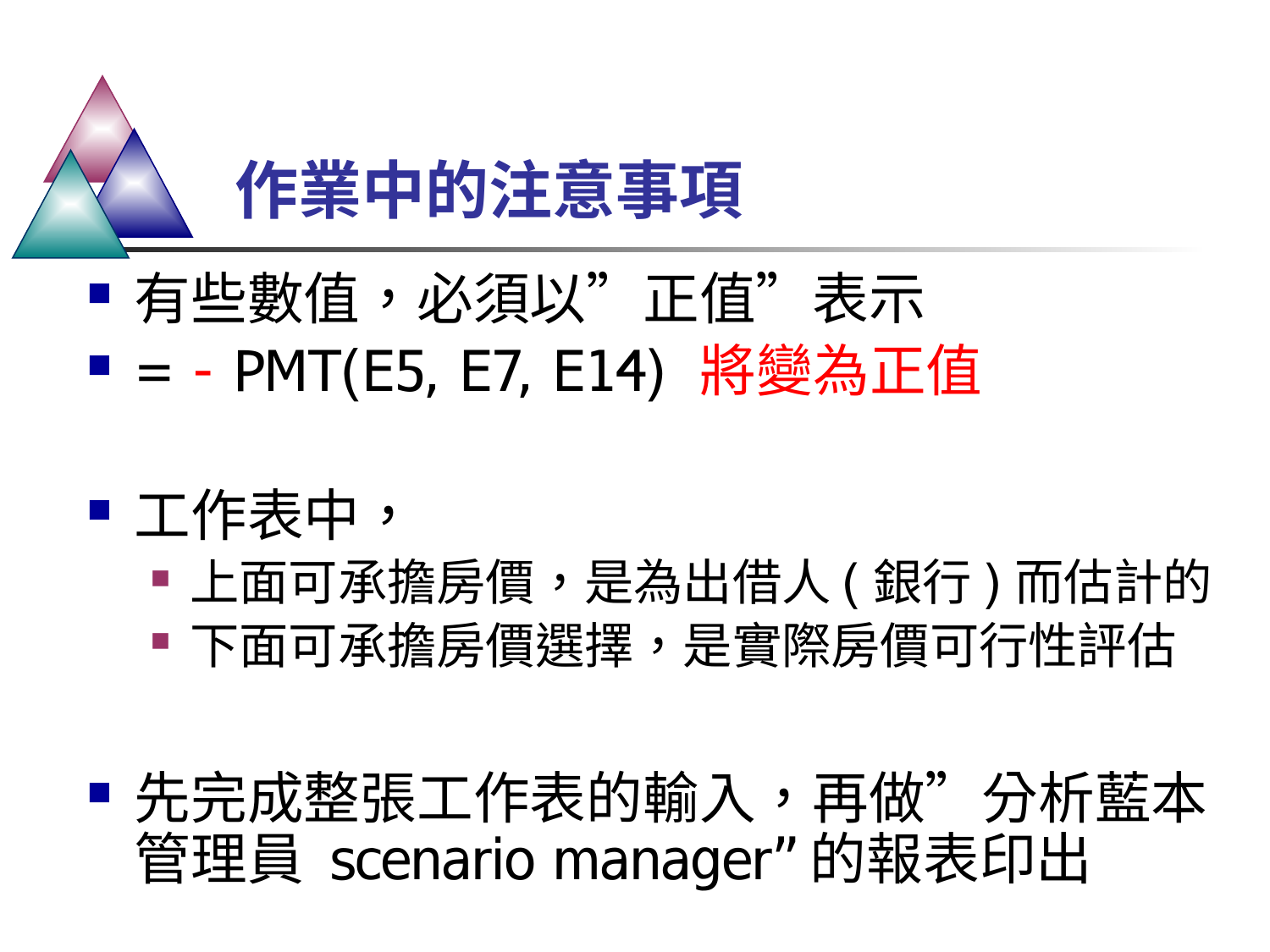

# 作業中的注意事項
有些數值，必須以”正值”表示
= - PMT(E5, E7, E14) 將變為正值

工作表中，
上面可承擔房價，是為出借人(銀行)而估計的
下面可承擔房價選擇，是實際房價可行性評估

先完成整張工作表的輸入，再做”分析藍本管理員 scenario manager”的報表印出